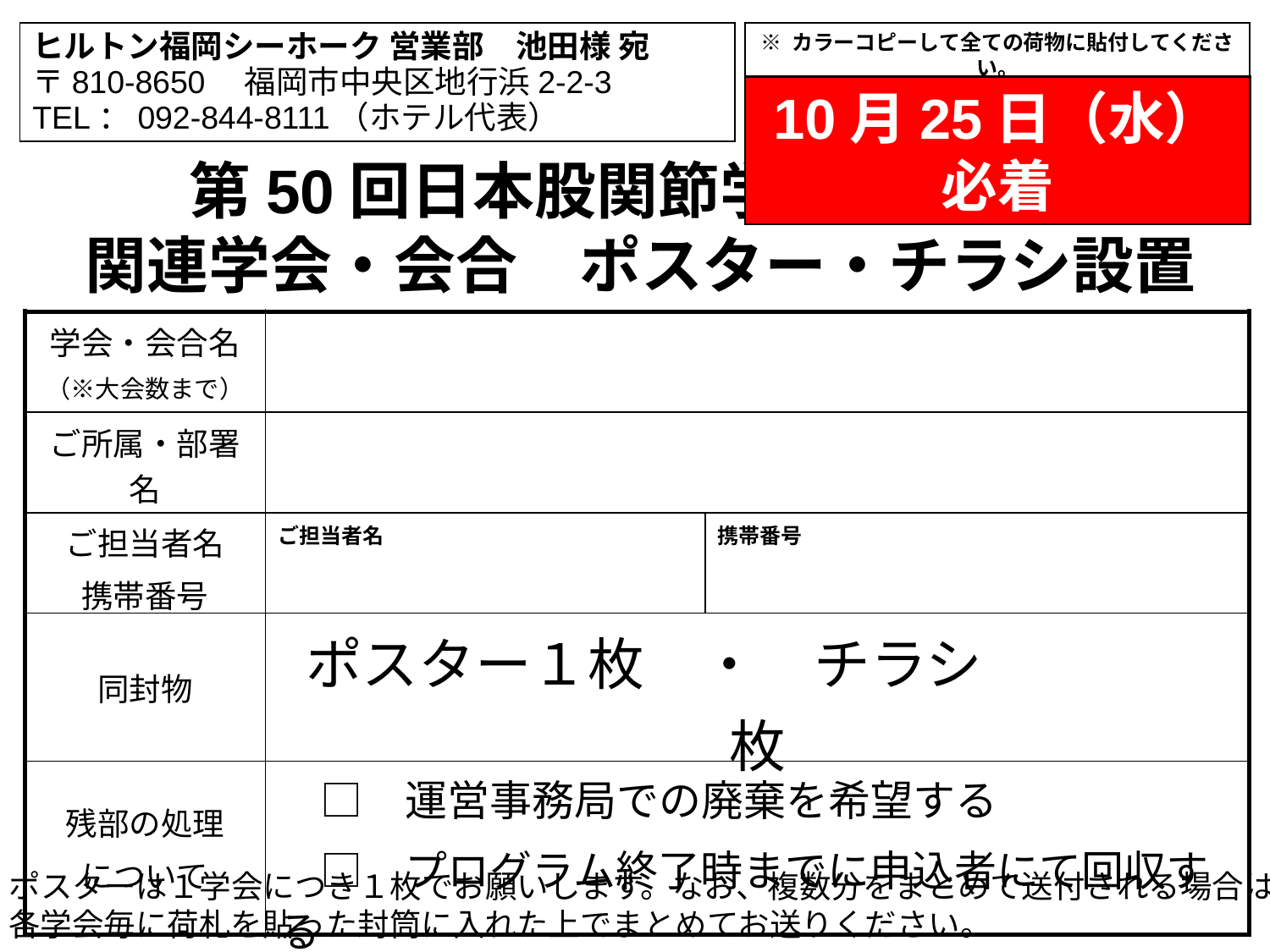

ヒルトン福岡シーホーク 営業部　池田様 宛
〒810-8650　福岡市中央区地行浜2-2-3
TEL：092-844-8111（ホテル代表）
※ カラーコピーして全ての荷物に貼付してください。
10月25日（水）必着
第50回日本股関節学会学術集会
関連学会・会合　ポスター・チラシ設置
| 学会・会合名 （※大会数まで） |  |  |
| --- | --- | --- |
| ご所属・部署名 |  |  |
| ご担当者名 携帯番号 | ご担当者名 | 携帯番号 |
| 同封物 | ポスター１枚　・　チラシ　　　　枚 |  |
| 残部の処理 について | □　運営事務局での廃棄を希望する 　□　プログラム終了時までに申込者にて回収する |  |
※ポスターは１学会につき１枚でお願いします。なお、複数分をまとめて送付される場合は、
　 各学会毎に荷札を貼った封筒に入れた上でまとめてお送りください。